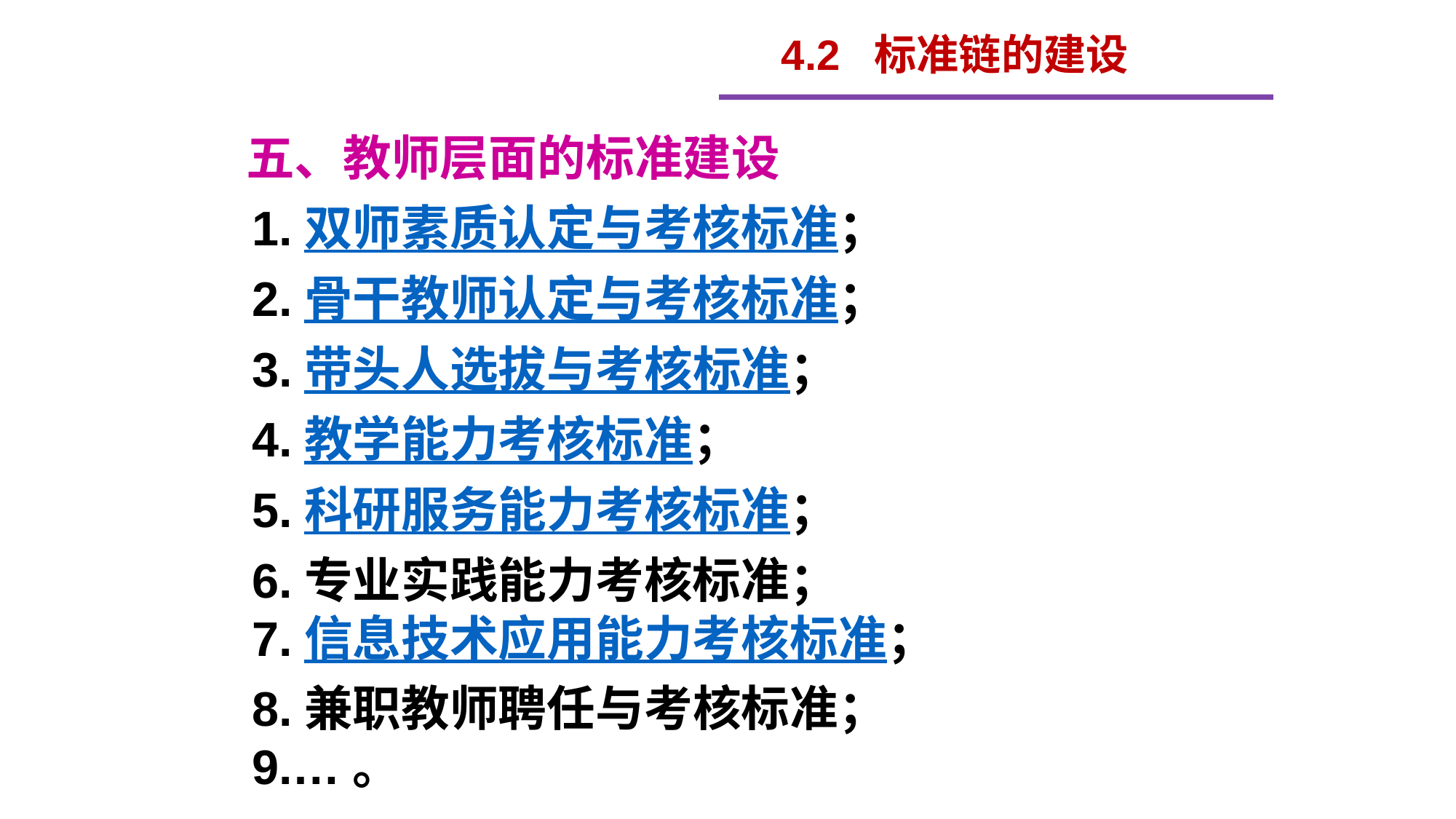

4.2  标准链的建设

   五、教师层面的标准建设
1.双师素质认定与考核标准；
2.骨干教师认定与考核标准；
3.带头人选拔与考核标准；
4.教学能力考核标准；
5.科研服务能力考核标准；
6.专业实践能力考核标准；
7.信息技术应用能力考核标准；
8.兼职教师聘任与考核标准；
9.…。